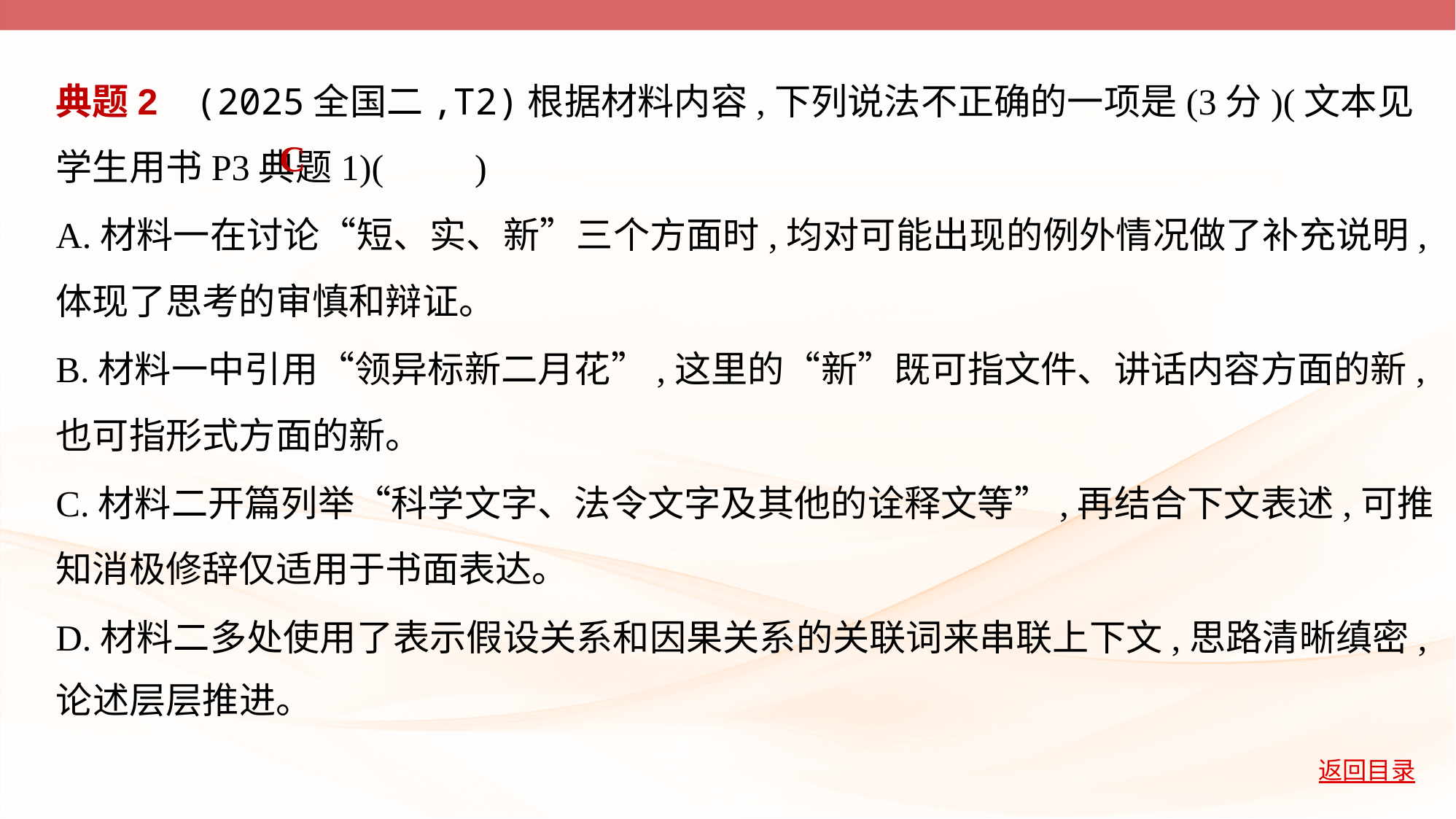

典题2    (2025全国二,T2)根据材料内容,下列说法不正确的一项是(3分)(文本见学生用书P3典题1)(          )
A.材料一在讨论“短、实、新”三个方面时,均对可能出现的例外情况做了补充说明,
体现了思考的审慎和辩证。
B.材料一中引用“领异标新二月花”,这里的“新”既可指文件、讲话内容方面的新,
也可指形式方面的新。
C.材料二开篇列举“科学文字、法令文字及其他的诠释文等”,再结合下文表述,可推
知消极修辞仅适用于书面表达。
D.材料二多处使用了表示假设关系和因果关系的关联词来串联上下文,思路清晰缜密,
C
论述层层推进。